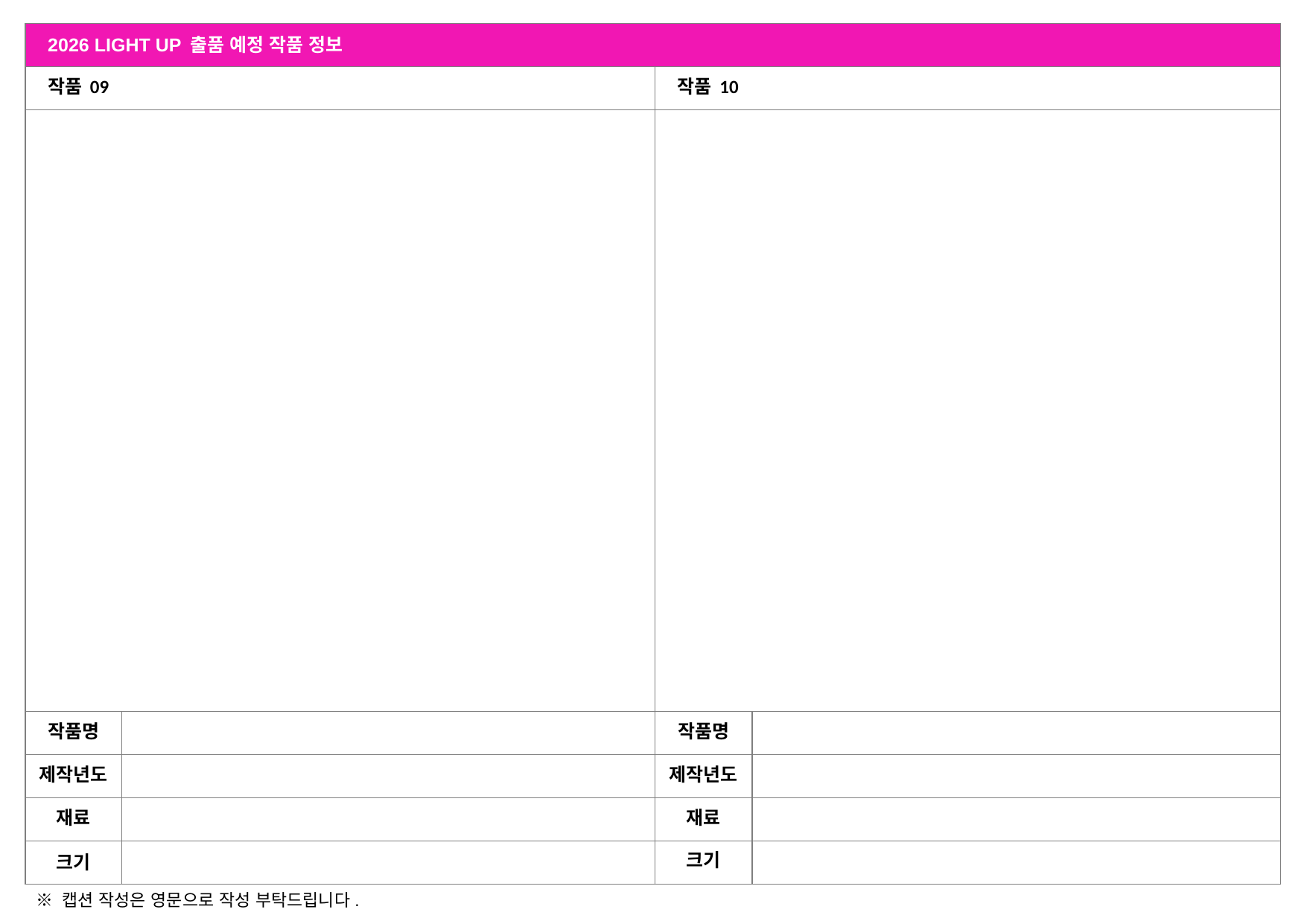

| 2026 LIGHT UP 출품 예정 작품 정보 |  |  |  |
| --- | --- | --- | --- |
| 작품 09 |  | 작품 10 |  |
|  |  |  |  |
| 작품명 |  | 작품명 |  |
| 제작년도 |  | 제작년도 |  |
| 재료 |  | 재료 |  |
| 크기 |  | 크기 |  |
※ 캡션 작성은 영문으로 작성 부탁드립니다.